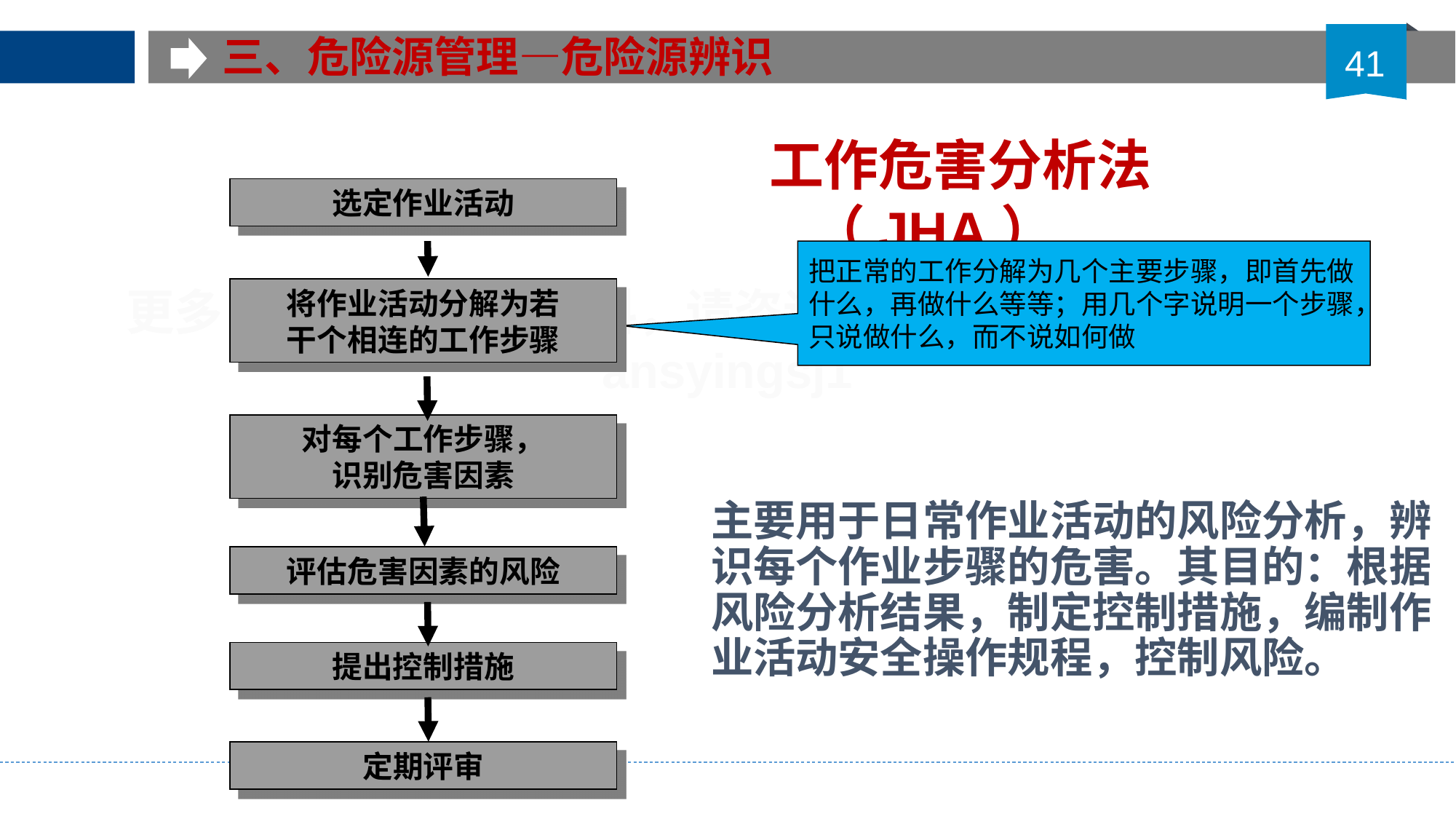

三、危险源管理—危险源辨识
41
工作危害分析法（JHA）
选定作业活动

把正常的工作分解为几个主要步骤，即首先做
什么，再做什么等等；用几个字说明一个步骤，
只说做什么，而不说如何做
将作业活动分解为若
干个相连的工作步骤

对每个工作步骤，
识别危害因素
主要用于日常作业活动的风险分析，辨识每个作业步骤的危害。其目的：根据风险分析结果，制定控制措施，编制作业活动安全操作规程，控制风险。

评估危害因素的风险

提出控制措施

定期评审